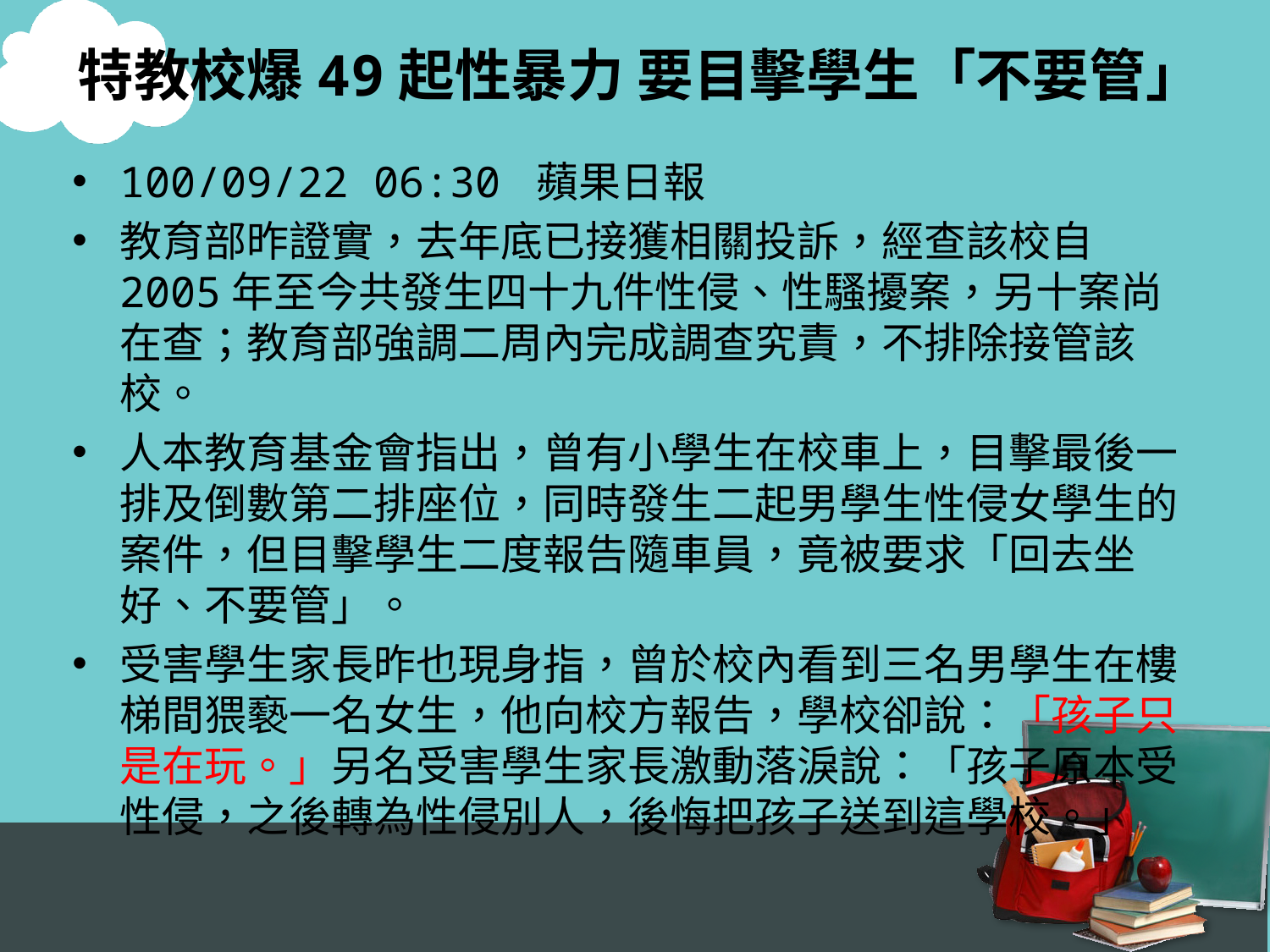

# 特教校爆49起性暴力 要目擊學生「不要管」
100/09/22 06:30 蘋果日報
教育部昨證實，去年底已接獲相關投訴，經查該校自2005年至今共發生四十九件性侵、性騷擾案，另十案尚在查；教育部強調二周內完成調查究責，不排除接管該校。
人本教育基金會指出，曾有小學生在校車上，目擊最後一排及倒數第二排座位，同時發生二起男學生性侵女學生的案件，但目擊學生二度報告隨車員，竟被要求「回去坐好、不要管」。
受害學生家長昨也現身指，曾於校內看到三名男學生在樓梯間猥褻一名女生，他向校方報告，學校卻說：「孩子只是在玩。」另名受害學生家長激動落淚說：「孩子原本受性侵，之後轉為性侵別人，後悔把孩子送到這學校。」